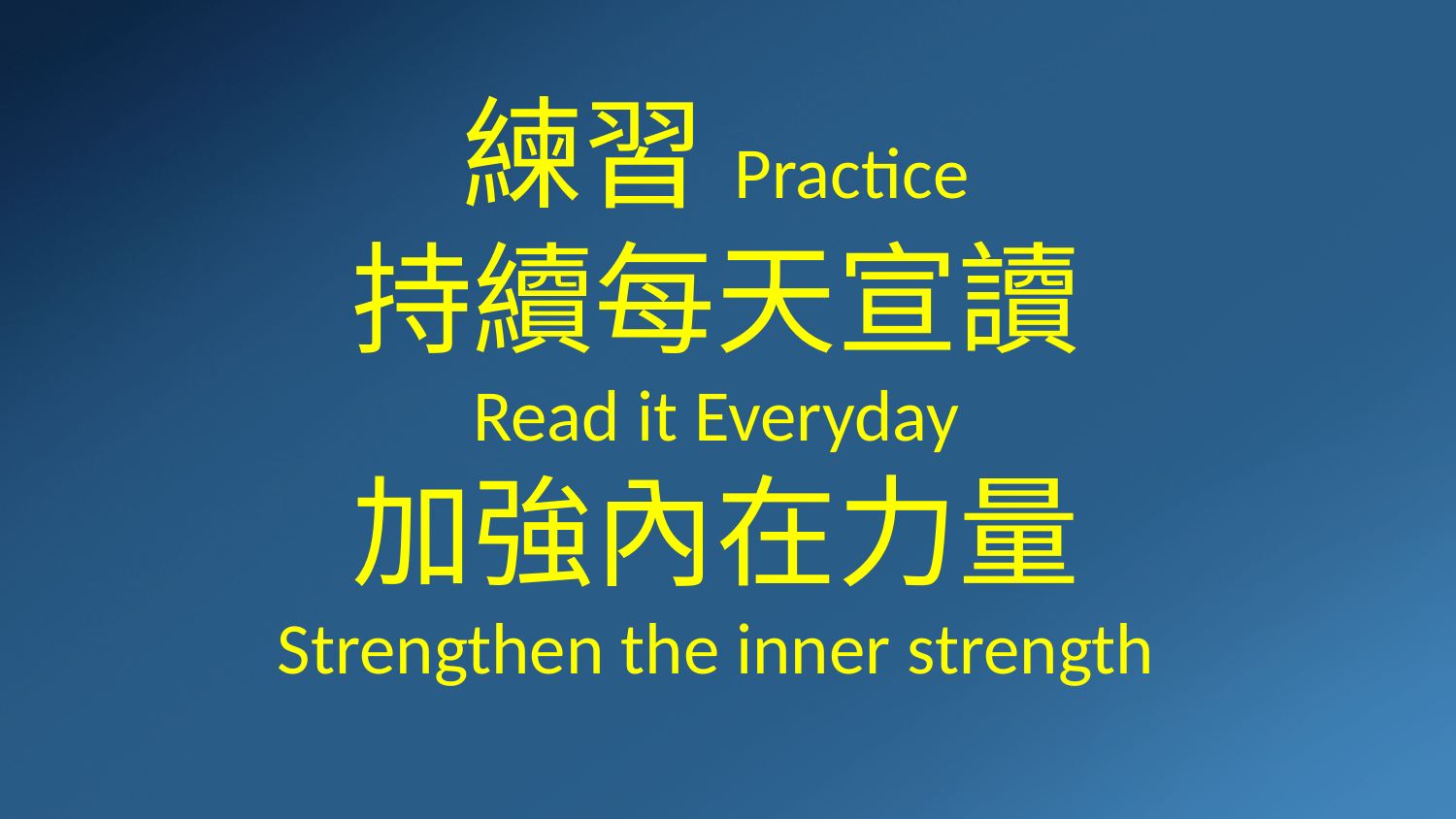

練習Practice
持續每天宣讀
Read it Everyday
加強內在力量
Strengthen the inner strength